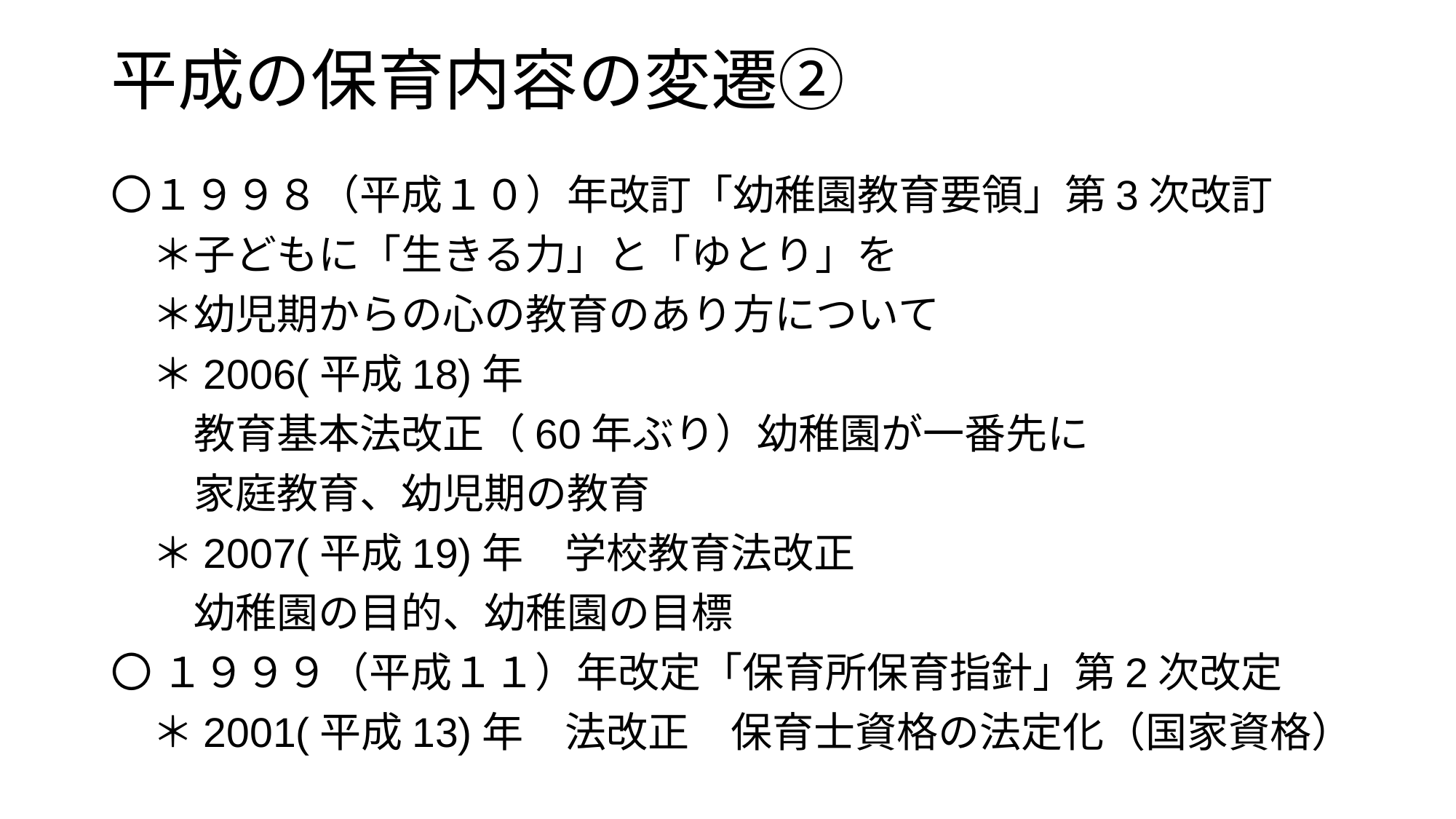

# 平成の保育内容の変遷②
〇１９９８（平成１０）年改訂「幼稚園教育要領」第3次改訂
　＊子どもに「生きる力」と「ゆとり」を
　＊幼児期からの心の教育のあり方について
　＊2006(平成18)年
　　教育基本法改正（60年ぶり）幼稚園が一番先に
　　家庭教育、幼児期の教育
　＊2007(平成19)年　学校教育法改正
　　幼稚園の目的、幼稚園の目標
〇 １９９９（平成１１）年改定「保育所保育指針」第2次改定
　＊2001(平成13)年　法改正　保育士資格の法定化（国家資格）